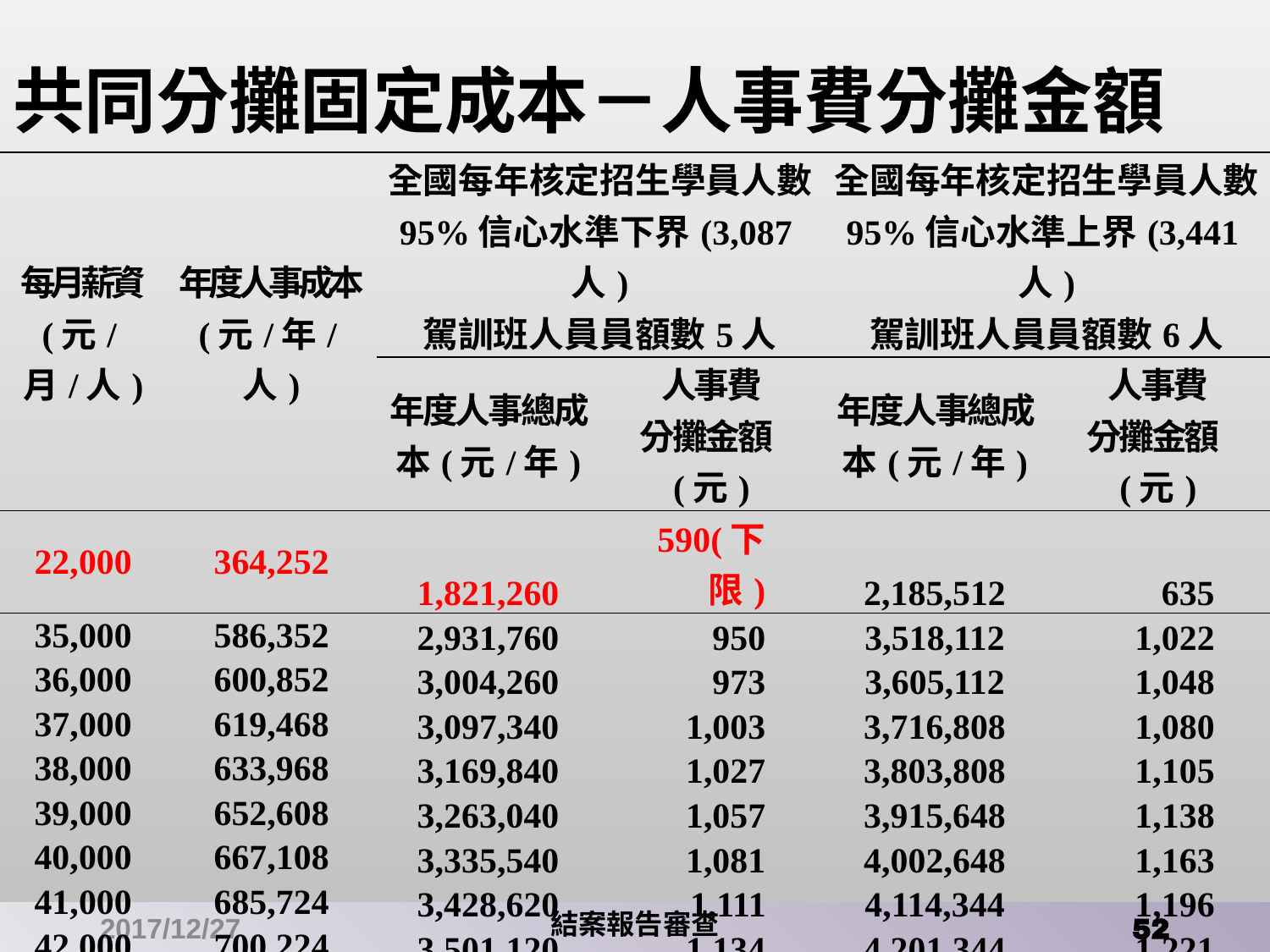

# 共同分攤固定成本－人事費分攤金額
| 每月薪資 (元/月/人) | 年度人事成本 (元/年/人) | 全國每年核定招生學員人數 95%信心水準下界(3,087人) 駕訓班人員員額數5人 |  | 全國每年核定招生學員人數 95%信心水準上界(3,441人) 駕訓班人員員額數6人 |  |
| --- | --- | --- | --- | --- | --- |
|  |  | 年度人事總成本(元/年) | 人事費 分攤金額(元) | 年度人事總成本(元/年) | 人事費 分攤金額(元) |
| 22,000 | 364,252 | 1,821,260 | 590(下限) | 2,185,512 | 635 |
| 35,000 | 586,352 | 2,931,760 | 950 | 3,518,112 | 1,022 |
| 36,000 | 600,852 | 3,004,260 | 973 | 3,605,112 | 1,048 |
| 37,000 | 619,468 | 3,097,340 | 1,003 | 3,716,808 | 1,080 |
| 38,000 | 633,968 | 3,169,840 | 1,027 | 3,803,808 | 1,105 |
| 39,000 | 652,608 | 3,263,040 | 1,057 | 3,915,648 | 1,138 |
| 40,000 | 667,108 | 3,335,540 | 1,081 | 4,002,648 | 1,163 |
| 41,000 | 685,724 | 3,428,620 | 1,111 | 4,114,344 | 1,196 |
| 42,000 | 700,224 | 3,501,120 | 1,134 | 4,201,344 | 1,221 |
| 43,000 | 718,852 | 3,594,260 | 1,164 | 4,313,112 | 1,253 |
| 44,000 | 737,492 | 3,687,460 | 1,195 | 4,424,952 | 1,286 |
| 45,000 | 751,992 | 3,759,960 | 1,218 | 4,511,952 | 1,311(上限) |
2017/12/27
結案報告審查
52